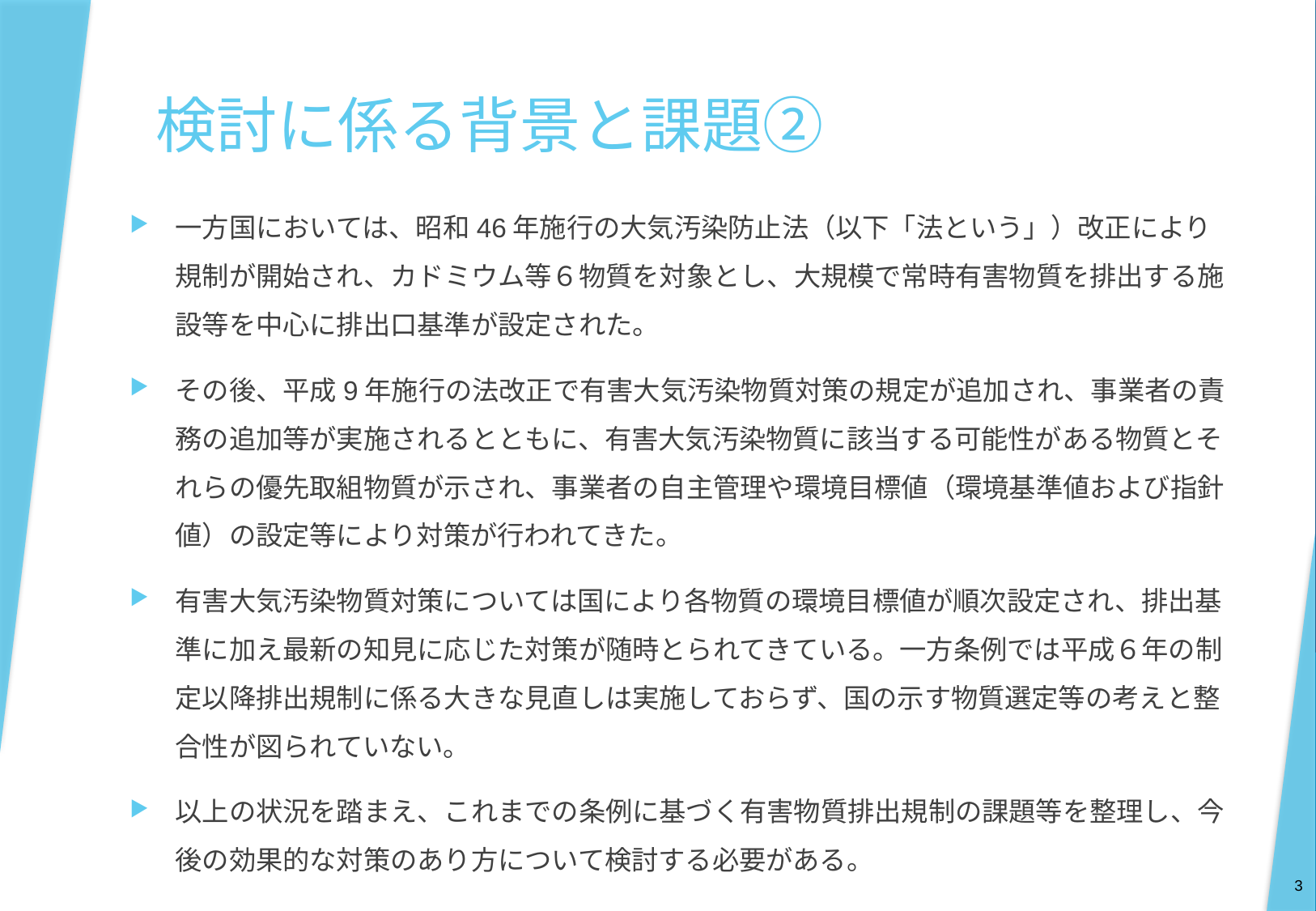

# 検討に係る背景と課題②
一方国においては、昭和46年施行の大気汚染防止法（以下「法という」）改正により規制が開始され、カドミウム等６物質を対象とし、大規模で常時有害物質を排出する施設等を中心に排出口基準が設定された。
その後、平成9年施行の法改正で有害大気汚染物質対策の規定が追加され、事業者の責務の追加等が実施されるとともに、有害大気汚染物質に該当する可能性がある物質とそれらの優先取組物質が示され、事業者の自主管理や環境目標値（環境基準値および指針値）の設定等により対策が行われてきた。
有害大気汚染物質対策については国により各物質の環境目標値が順次設定され、排出基準に加え最新の知見に応じた対策が随時とられてきている。一方条例では平成６年の制定以降排出規制に係る大きな見直しは実施しておらず、国の示す物質選定等の考えと整合性が図られていない。
以上の状況を踏まえ、これまでの条例に基づく有害物質排出規制の課題等を整理し、今後の効果的な対策のあり方について検討する必要がある。

3